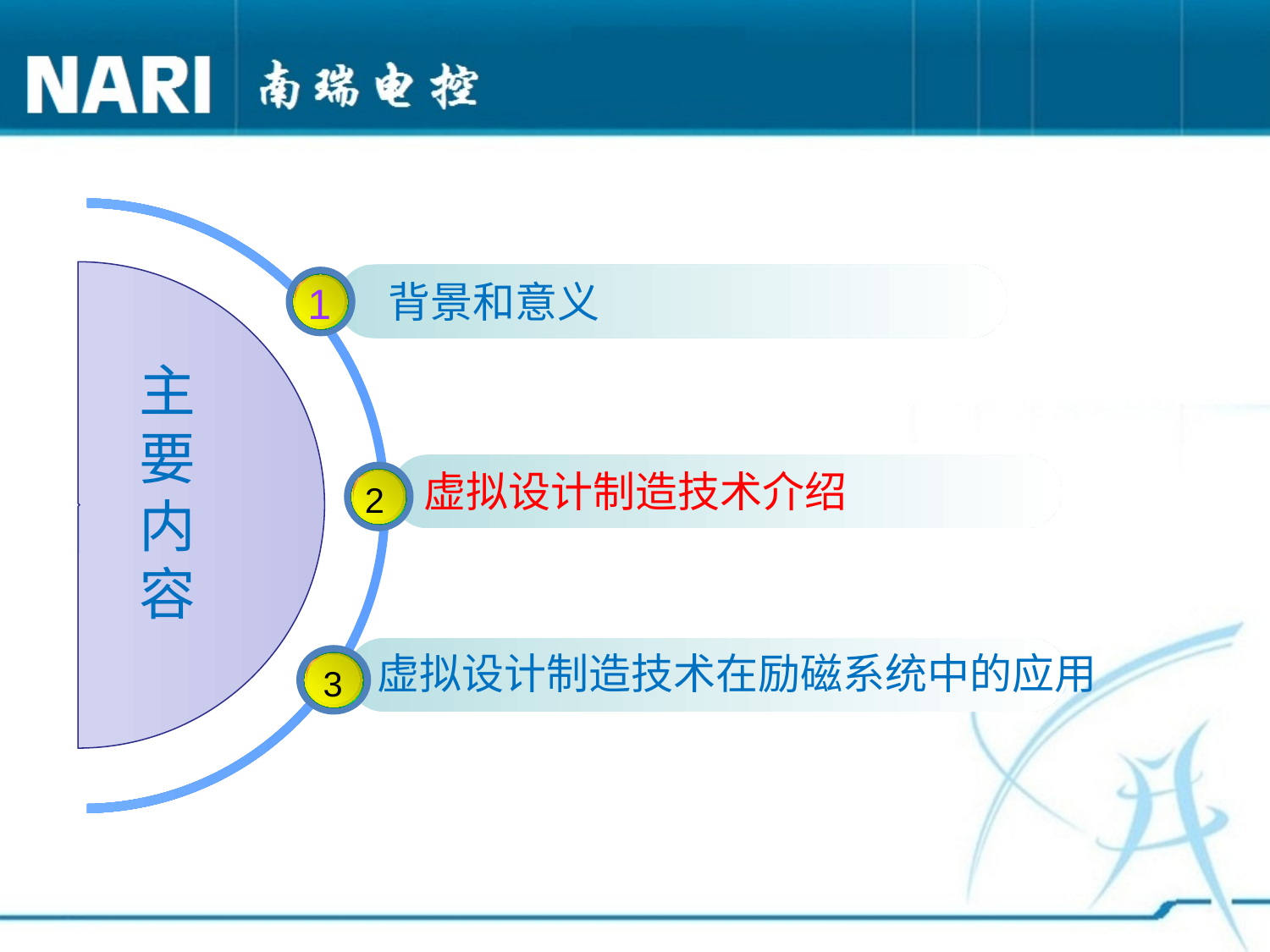

背景和意义
1
主
要
内
容

虚拟设计制造技术介绍

2
虚拟设计制造技术在励磁系统中的应用

3